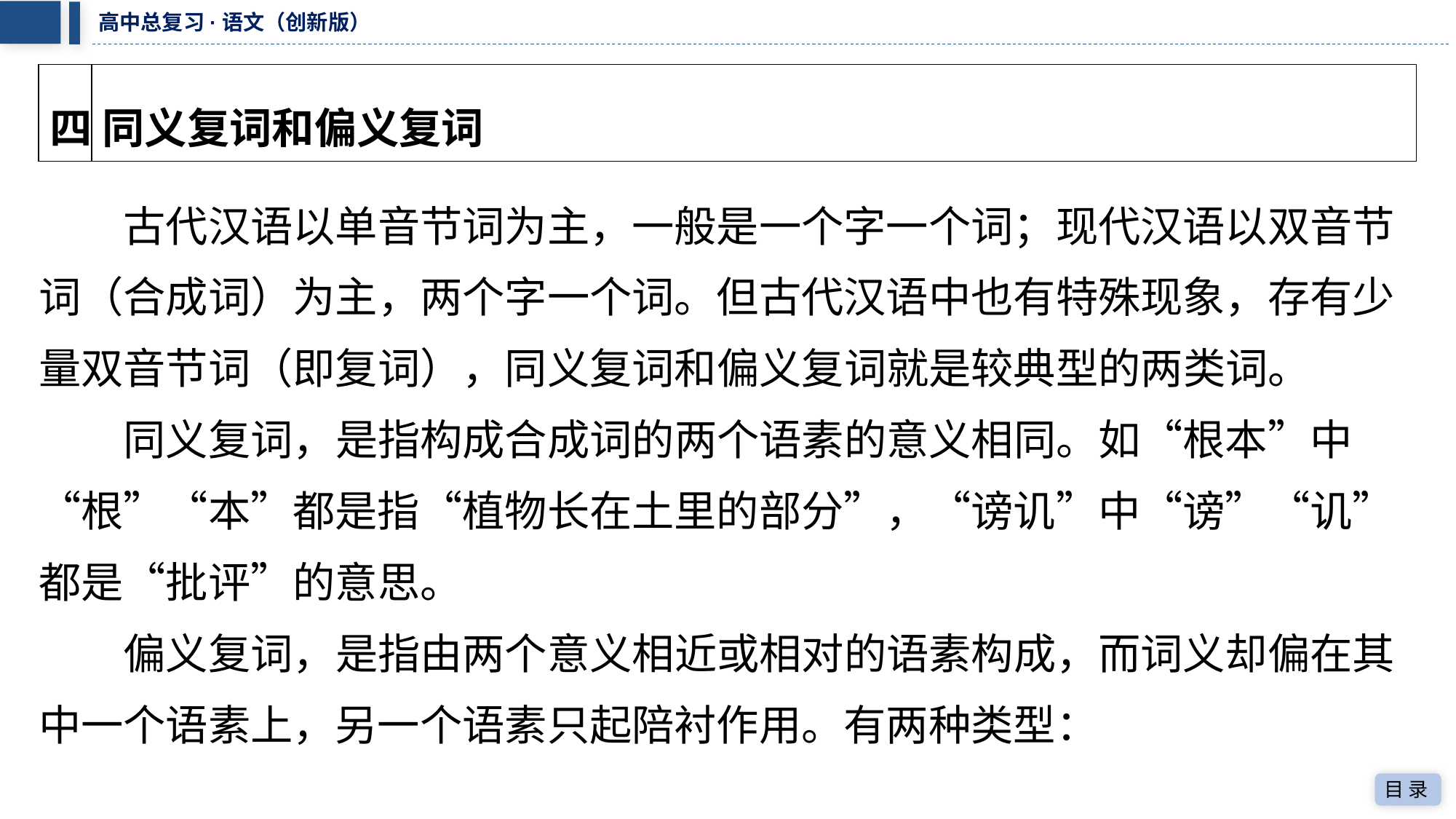

| 四 | 同义复词和偏义复词 |
| --- | --- |
　　古代汉语以单音节词为主，一般是一个字一个词；现代汉语以双音节
词（合成词）为主，两个字一个词。但古代汉语中也有特殊现象，存有少
量双音节词（即复词），同义复词和偏义复词就是较典型的两类词。
同义复词，是指构成合成词的两个语素的意义相同。如“根本”中
“根”“本”都是指“植物长在土里的部分”，“谤讥”中“谤”“讥”
都是“批评”的意思。
偏义复词，是指由两个意义相近或相对的语素构成，而词义却偏在其
中一个语素上，另一个语素只起陪衬作用。有两种类型：